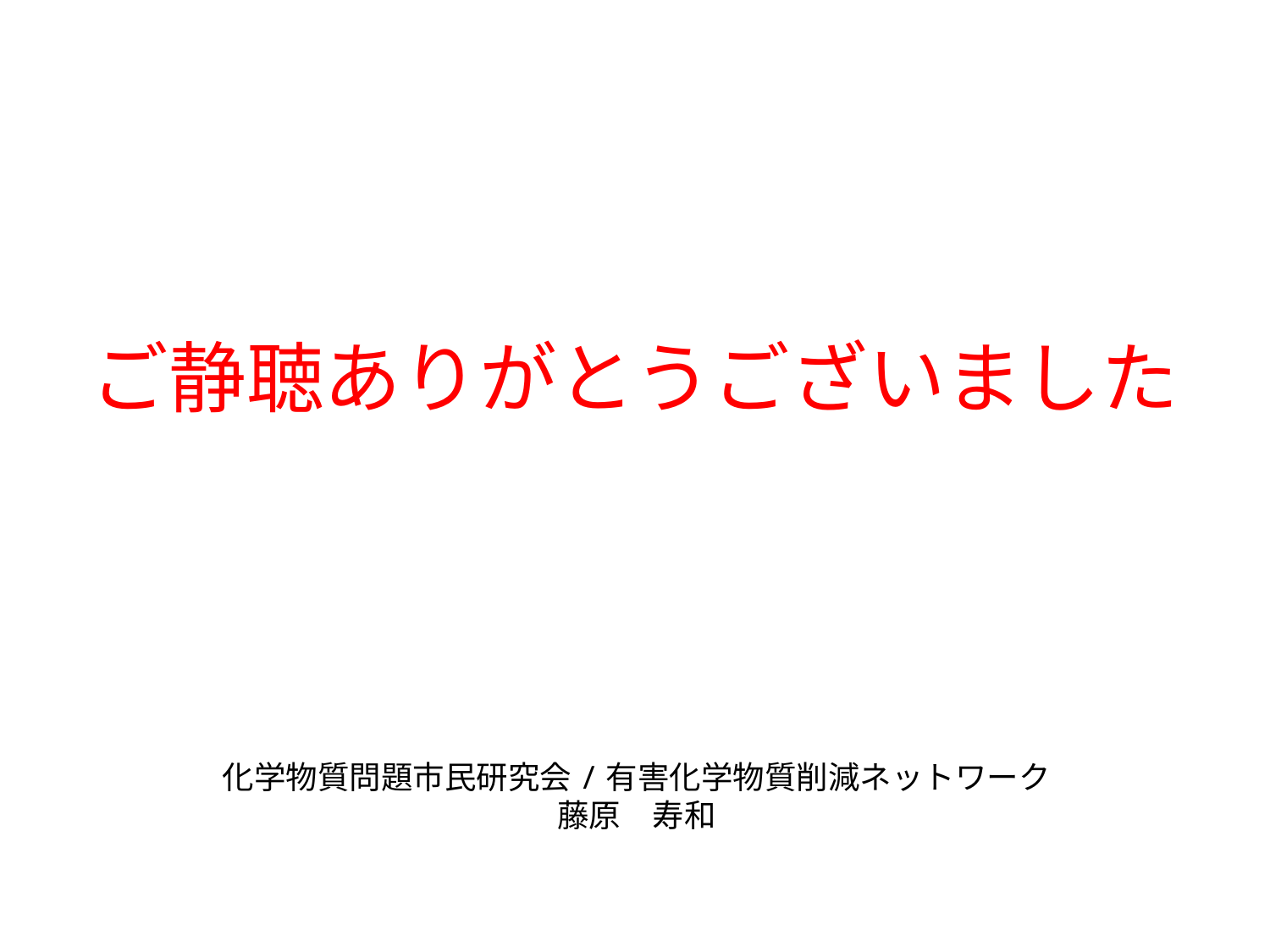

# ご静聴ありがとうございました
化学物質問題市民研究会/有害化学物質削減ネットワーク
藤原　寿和